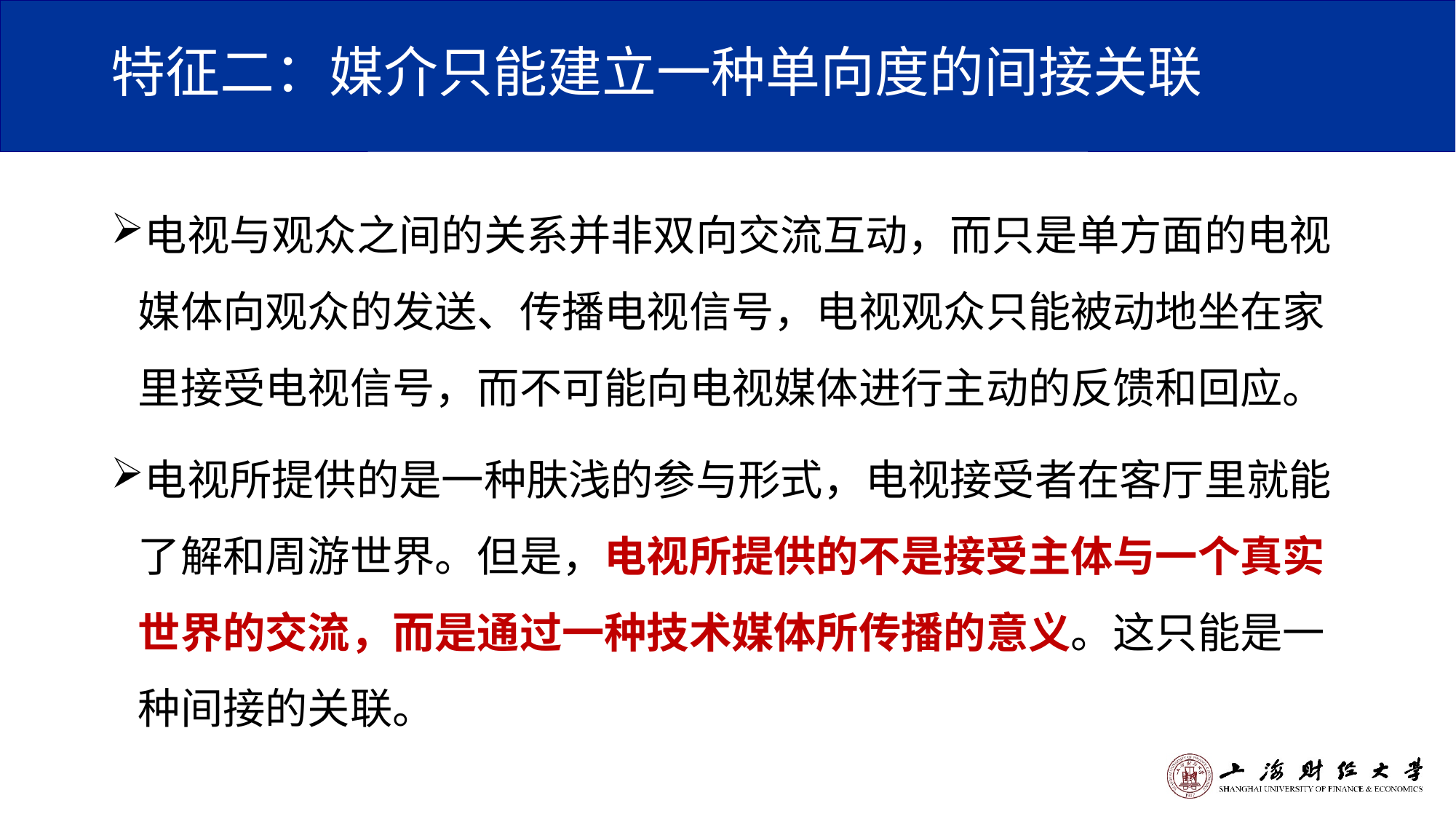

# 特征二：媒介只能建立一种单向度的间接关联
电视与观众之间的关系并非双向交流互动，而只是单方面的电视媒体向观众的发送、传播电视信号，电视观众只能被动地坐在家里接受电视信号，而不可能向电视媒体进行主动的反馈和回应。
电视所提供的是一种肤浅的参与形式，电视接受者在客厅里就能了解和周游世界。但是，电视所提供的不是接受主体与一个真实世界的交流，而是通过一种技术媒体所传播的意义。这只能是一种间接的关联。